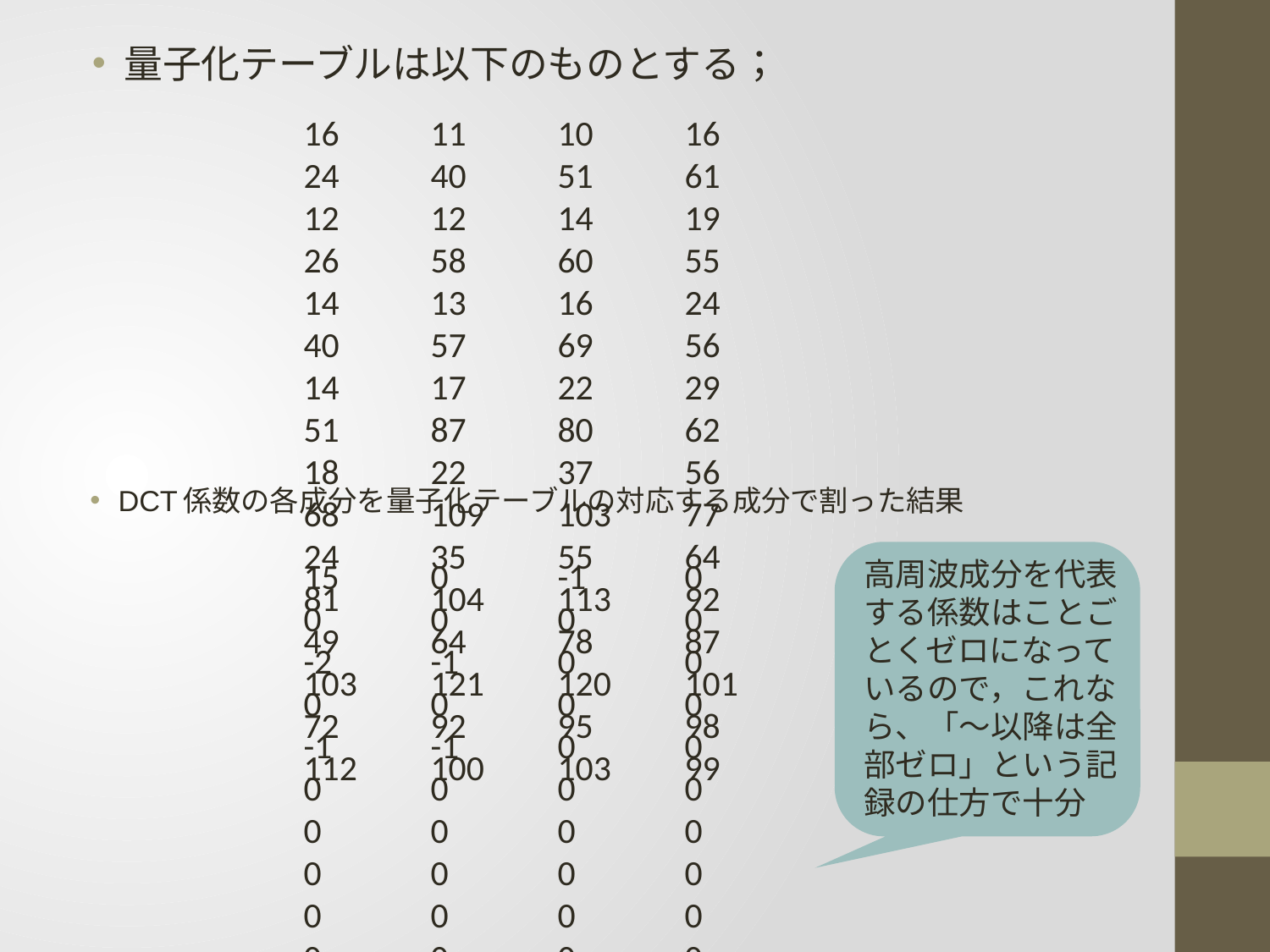

量子化テーブルは以下のものとする；
16	11	10	16	24	40	51	61
12	12	14	19	26	58	60	55
14	13	16	24	40	57	69	56
14	17	22	29	51	87	80	62
18	22	37	56	68	109	103	77
24	35	55	64	81	104	113	92
49	64	78	87	103	121	120	101
72	92	95	98	112	100	103	99
DCT係数の各成分を量子化テーブルの対応する成分で割った結果

15	0	-1	0	0	0	0	0
-2	-1	0	0	0	0	0	0
-1	-1	0	0	0	0	0	0
0	0	0	0	0	0	0	0
0	0	0	0	0	0	0	0
0	0	0	0	0	0	0	0
0	0	0	0	0	0	0	0
0	0	0	0	0	0	0	0
高周波成分を代表する係数はことごとくゼロになっているので，これなら、「～以降は全部ゼロ」という記録の仕方で十分